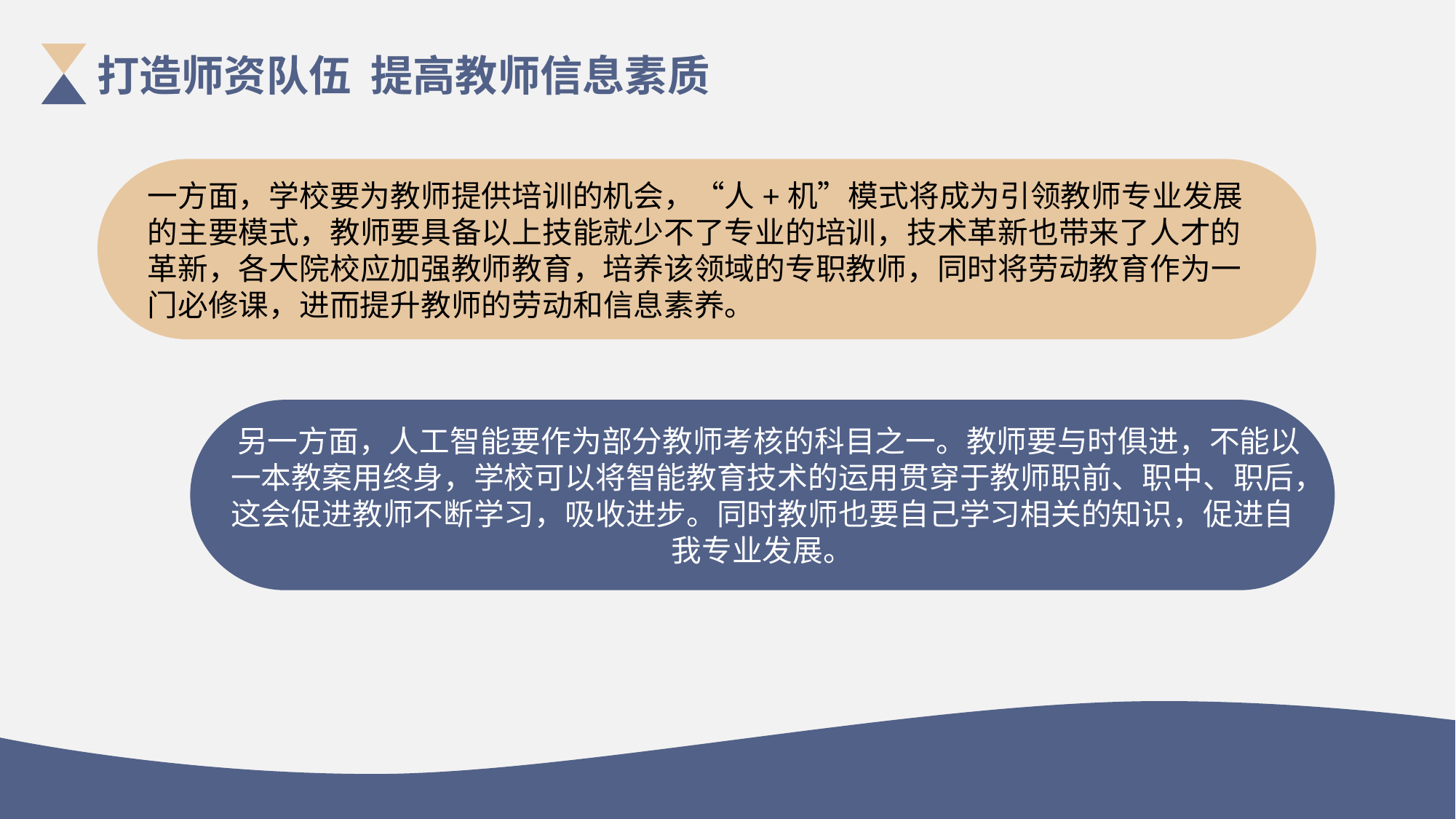

打造师资队伍  提高教师信息素质

一方面，学校要为教师提供培训的机会，“人+机”模式将成为引领教师专业发展的主要模式，教师要具备以上技能就少不了专业的培训，技术革新也带来了人才的革新，各大院校应加强教师教育，培养该领域的专职教师，同时将劳动教育作为一门必修课，进而提升教师的劳动和信息素养。

 另一方面，人工智能要作为部分教师考核的科目之一。教师要与时俱进，不能以一本教案用终身，学校可以将智能教育技术的运用贯穿于教师职前、职中、职后，这会促进教师不断学习，吸收进步。同时教师也要自己学习相关的知识，促进自我专业发展。